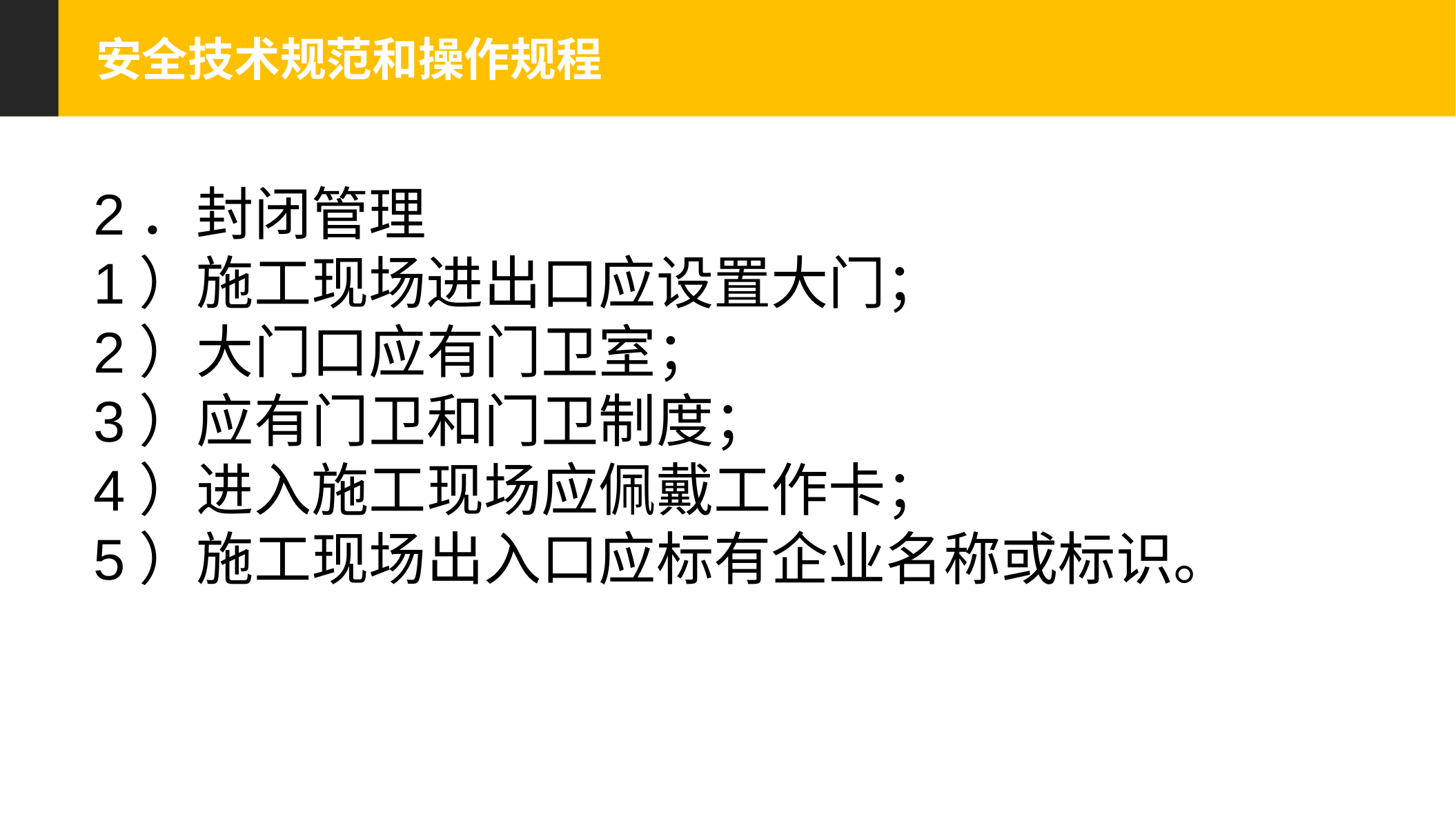

安全技术规范和操作规程
 2．封闭管理
 1）施工现场进出口应设置大门；
 2）大门口应有门卫室；
 3）应有门卫和门卫制度；
 4）进入施工现场应佩戴工作卡；
 5）施工现场出入口应标有企业名称或标识。